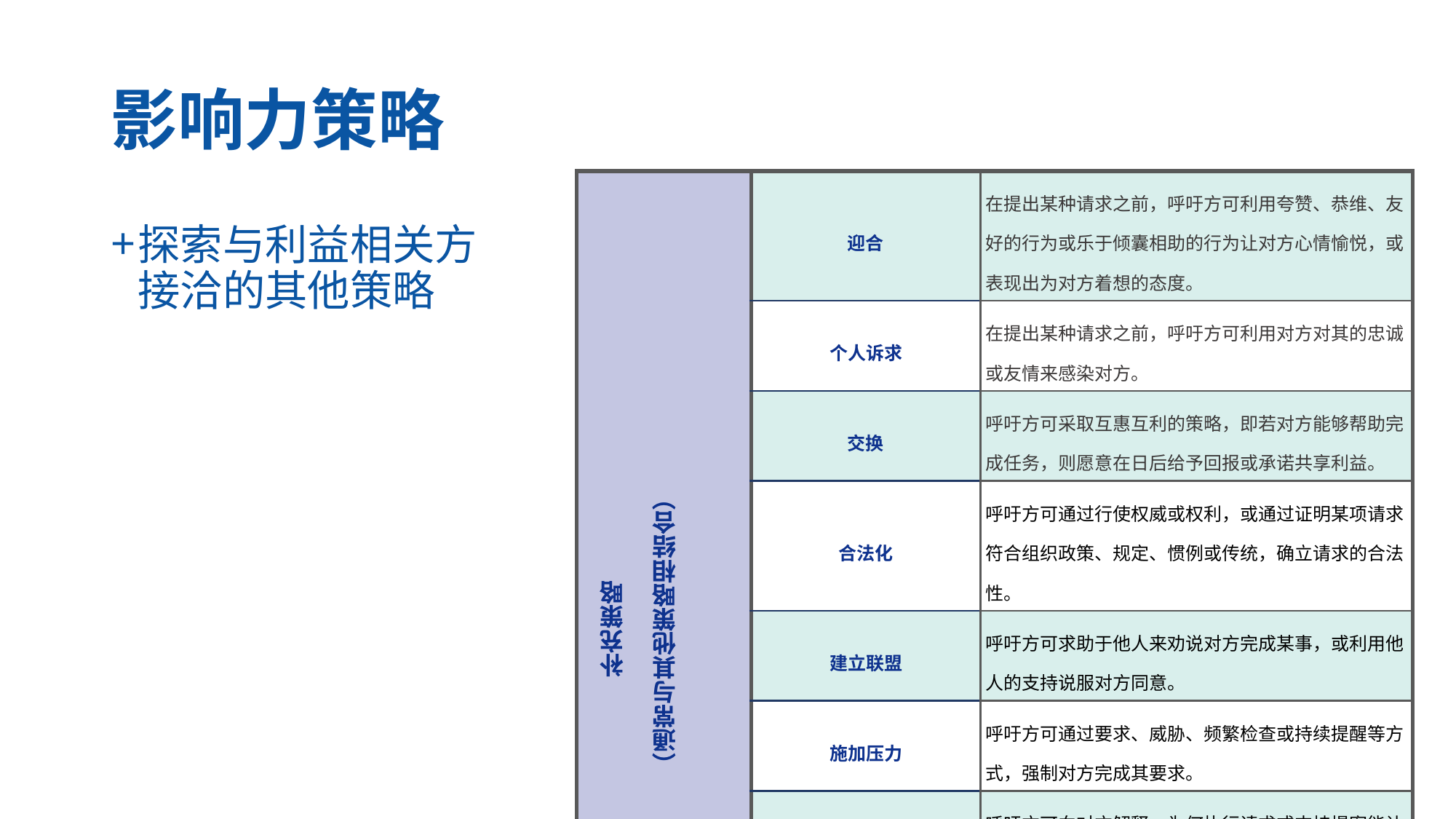

# 影响力策略
| 补充策略 （通常与其他策略相结合） | 迎合 | 在提出某种请求之前，呼吁方可利用夸赞、恭维、友好的行为或乐于倾囊相助的行为让对方心情愉悦，或表现出为对方着想的态度。 |
| --- | --- | --- |
|  | 个人诉求 | 在提出某种请求之前，呼吁方可利用对方对其的忠诚或友情来感染对方。 |
|  | 交换 | 呼吁方可采取互惠互利的策略，即若对方能够帮助完成任务，则愿意在日后给予回报或承诺共享利益。 |
|  | 合法化 | 呼吁方可通过行使权威或权利，或通过证明某项请求符合组织政策、规定、惯例或传统，确立请求的合法性。 |
|  | 建立联盟 | 呼吁方可求助于他人来劝说对方完成某事，或利用他人的支持说服对方同意。 |
|  | 施加压力 | 呼吁方可通过要求、威胁、频繁检查或持续提醒等方式，强制对方完成其要求。 |
|  | 告知利益 | 呼吁方可向对方解释，为何执行请求或支持提案能让他获益，或有助于其职业生涯的发展。 |
探索与利益相关方接洽的其他策略
15